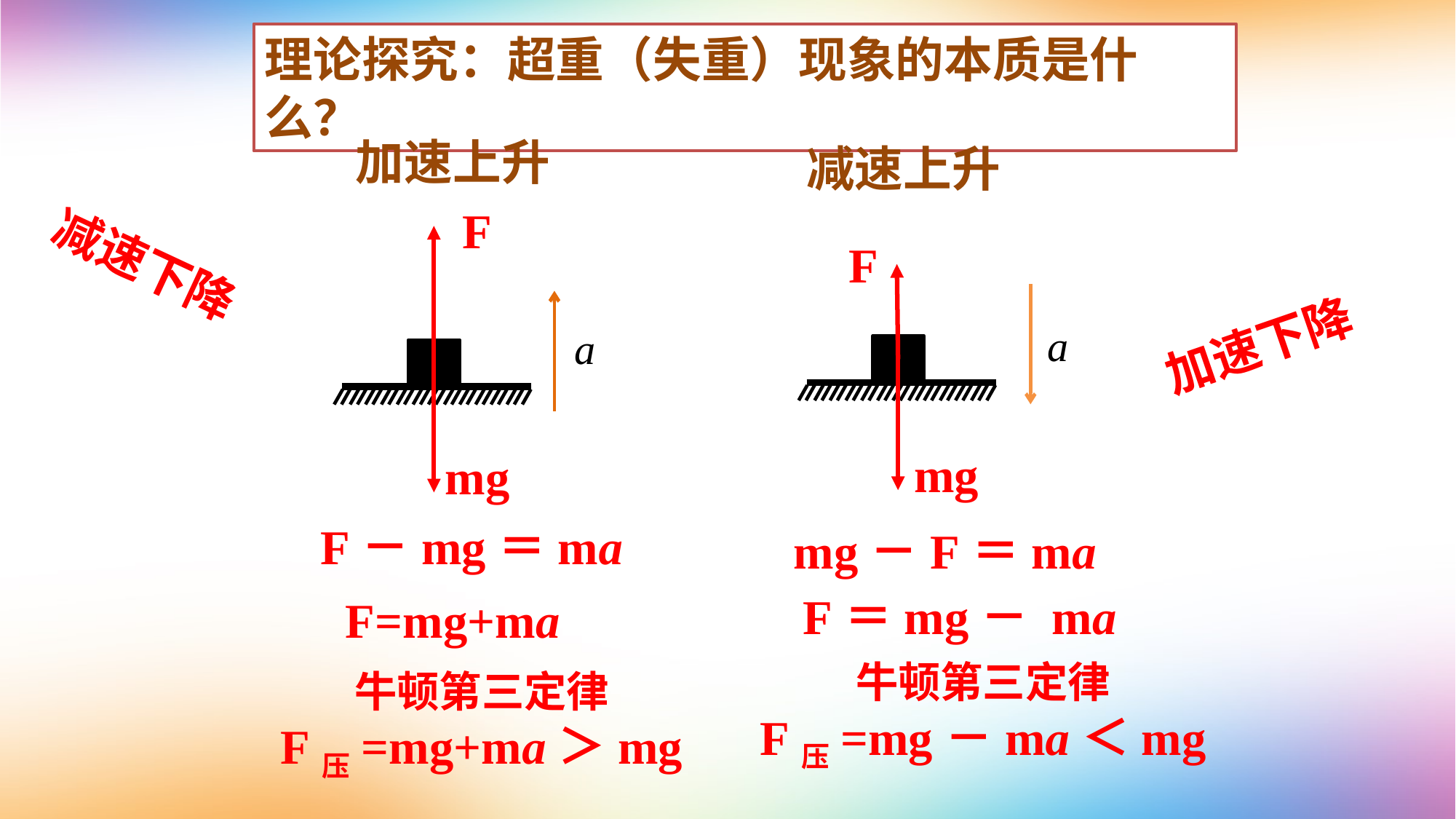

理论探究：超重（失重）现象的本质是什么？
加速上升
减速上升
F
F
减速下降
a
a
加速下降

mg
mg
F－mg＝ma
mg－F＝ma
F＝mg－ ma
F=mg+ma

牛顿第三定律
F压=mg－ma＜mg
牛顿第三定律
F压=mg+ma＞mg